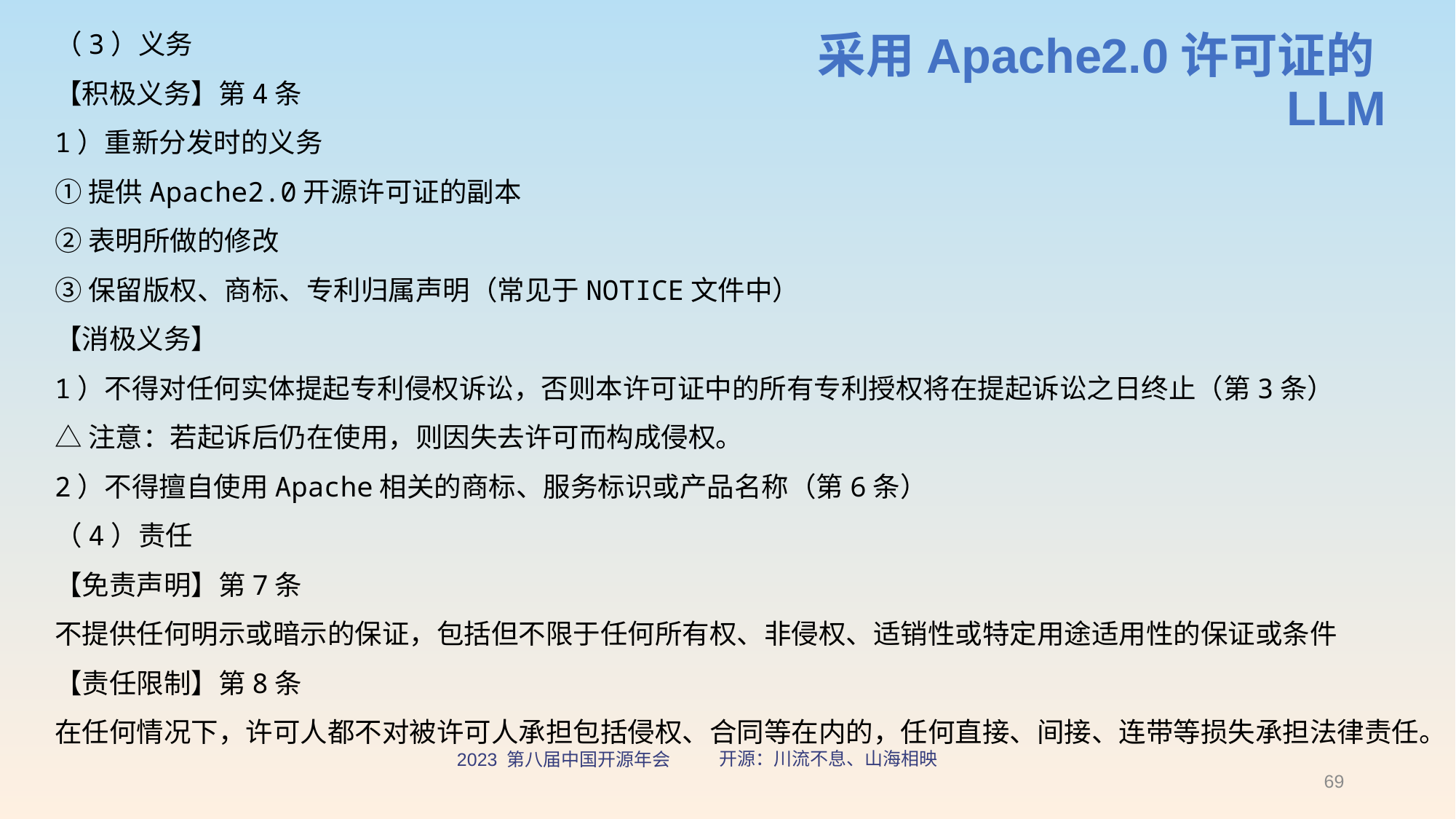

（3）义务
【积极义务】第4条
1）重新分发时的义务
①提供Apache2.0开源许可证的副本
②表明所做的修改
③保留版权、商标、专利归属声明（常见于NOTICE文件中）
【消极义务】
1）不得对任何实体提起专利侵权诉讼，否则本许可证中的所有专利授权将在提起诉讼之日终止（第3条）
△注意：若起诉后仍在使用，则因失去许可而构成侵权。
2）不得擅自使用Apache相关的商标、服务标识或产品名称（第6条）
（4）责任
【免责声明】第7条
不提供任何明示或暗示的保证，包括但不限于任何所有权、非侵权、适销性或特定用途适用性的保证或条件
【责任限制】第8条
在任何情况下，许可人都不对被许可人承担包括侵权、合同等在内的，任何直接、间接、连带等损失承担法律责任。
采用Apache2.0许可证的LLM
69